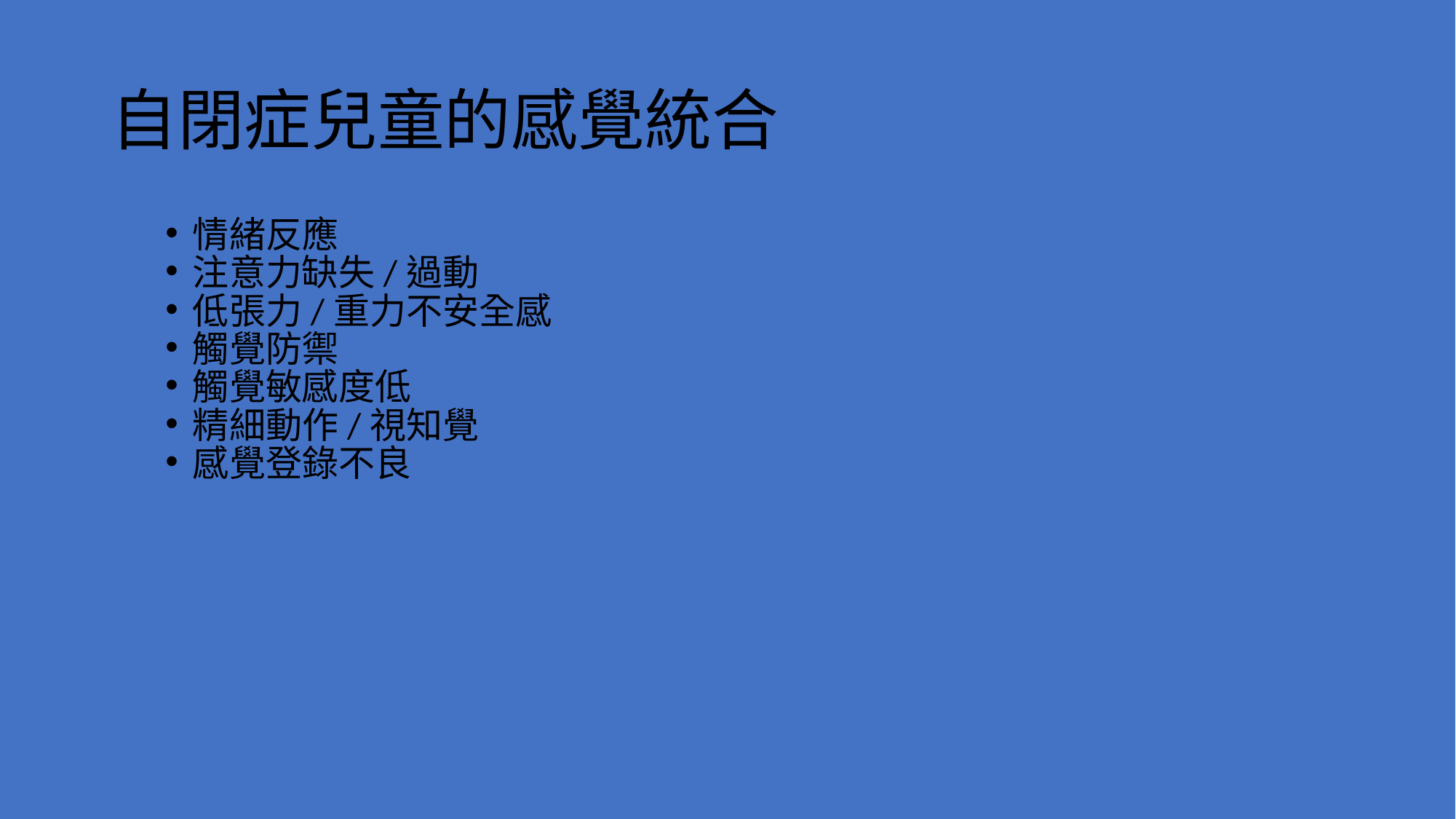

# 自閉症兒童的感覺統合
情緒反應
注意力缺失/過動
低張力/重力不安全感
觸覺防禦
觸覺敏感度低
精細動作/視知覺
感覺登錄不良